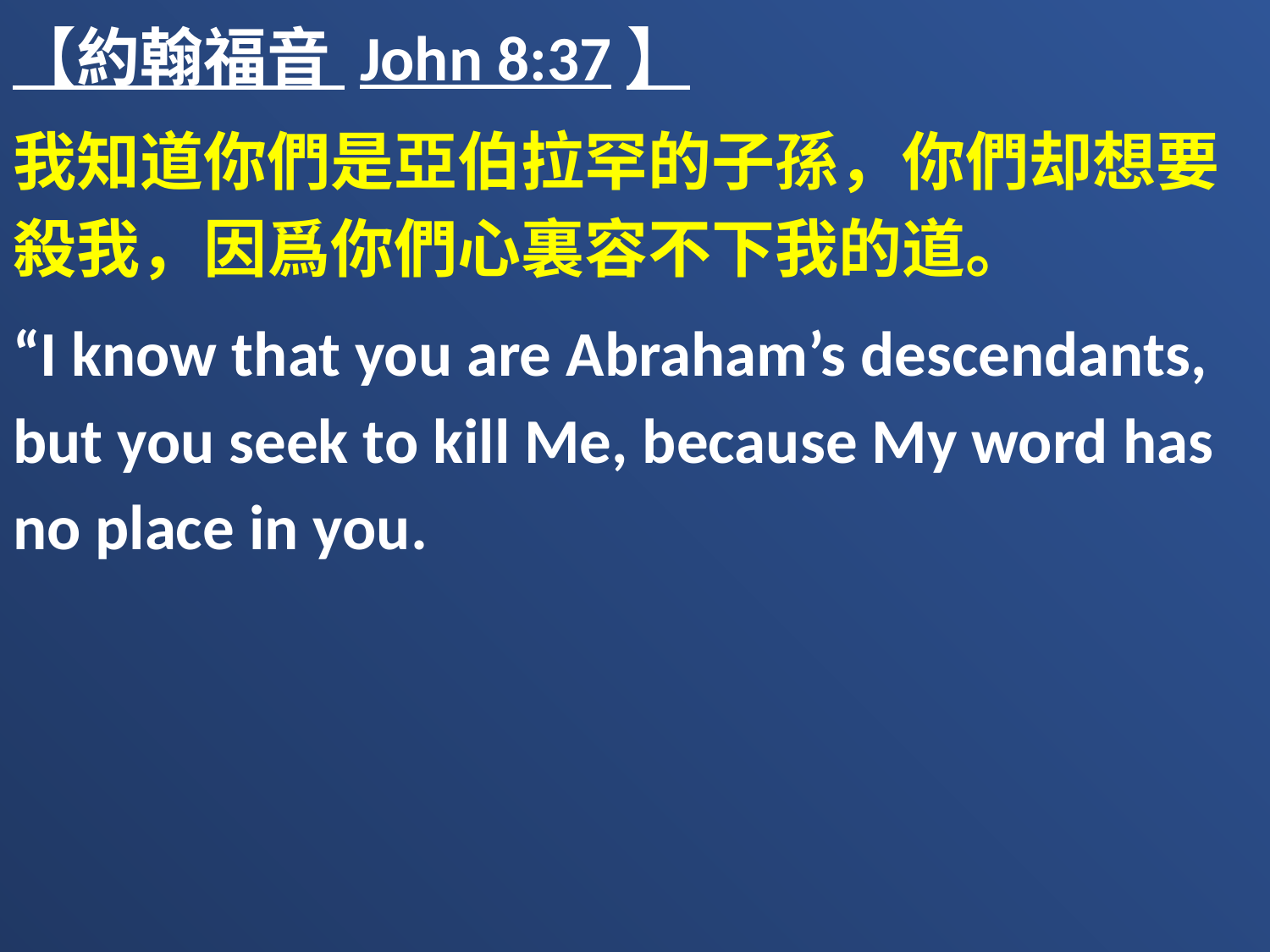

【約翰福音 John 8:37】
我知道你們是亞伯拉罕的子孫，你們却想要殺我，因爲你們心裏容不下我的道。
“I know that you are Abraham’s descendants, but you seek to kill Me, because My word has no place in you.